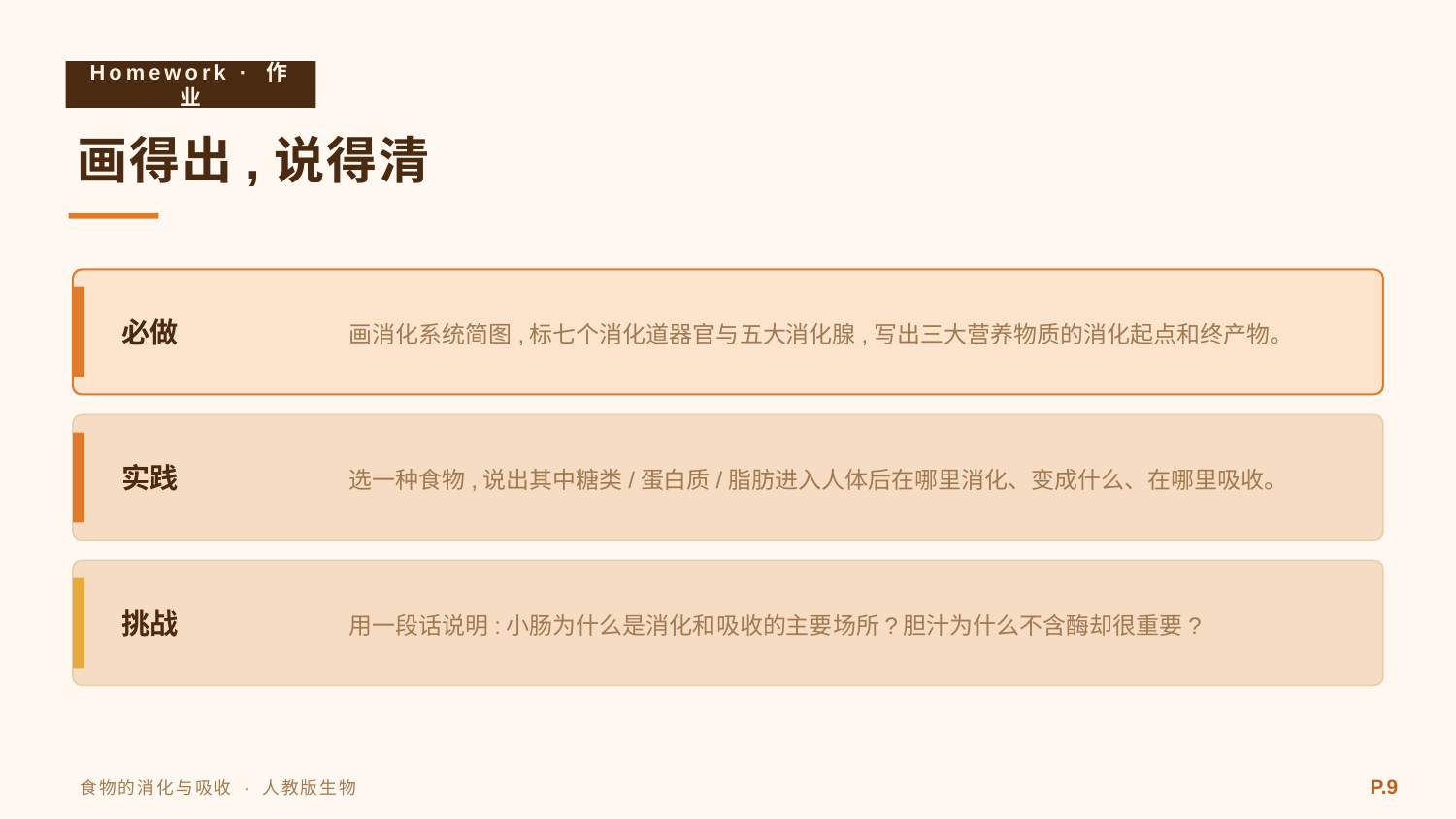

Homework · 作业

画得出,说得清

画消化系统简图,标七个消化道器官与五大消化腺,写出三大营养物质的消化起点和终产物。
必做

选一种食物,说出其中糖类/蛋白质/脂肪进入人体后在哪里消化、变成什么、在哪里吸收。
实践

用一段话说明:小肠为什么是消化和吸收的主要场所?胆汁为什么不含酶却很重要?
挑战

P.9
食物的消化与吸收 · 人教版生物